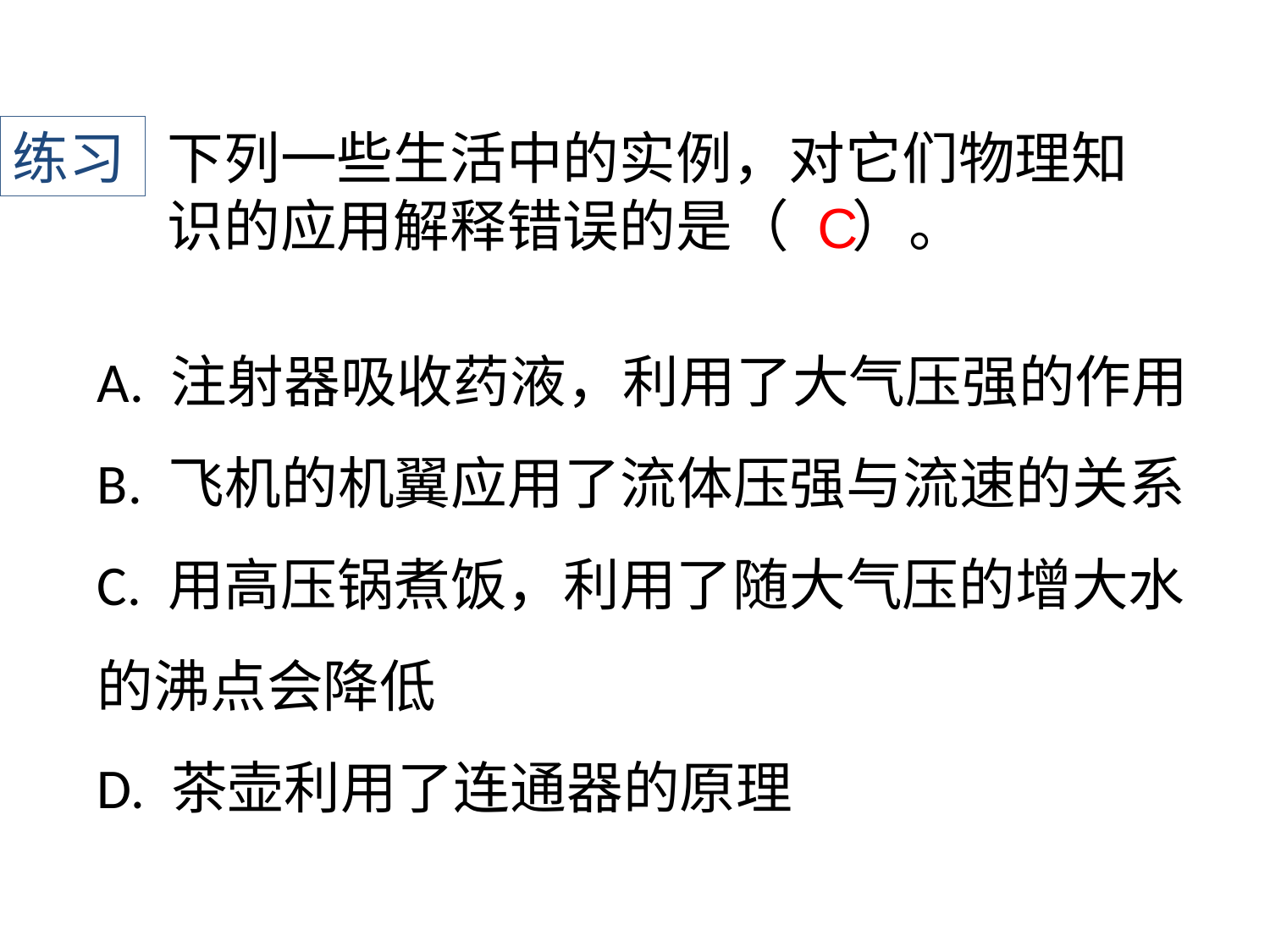

练习
下列一些生活中的实例，对它们物理知识的应用解释错误的是（     ）。
C
A. 注射器吸收药液，利用了大气压强的作用
B. 飞机的机翼应用了流体压强与流速的关系
C. 用高压锅煮饭，利用了随大气压的增大水的沸点会降低
D. 茶壶利用了连通器的原理